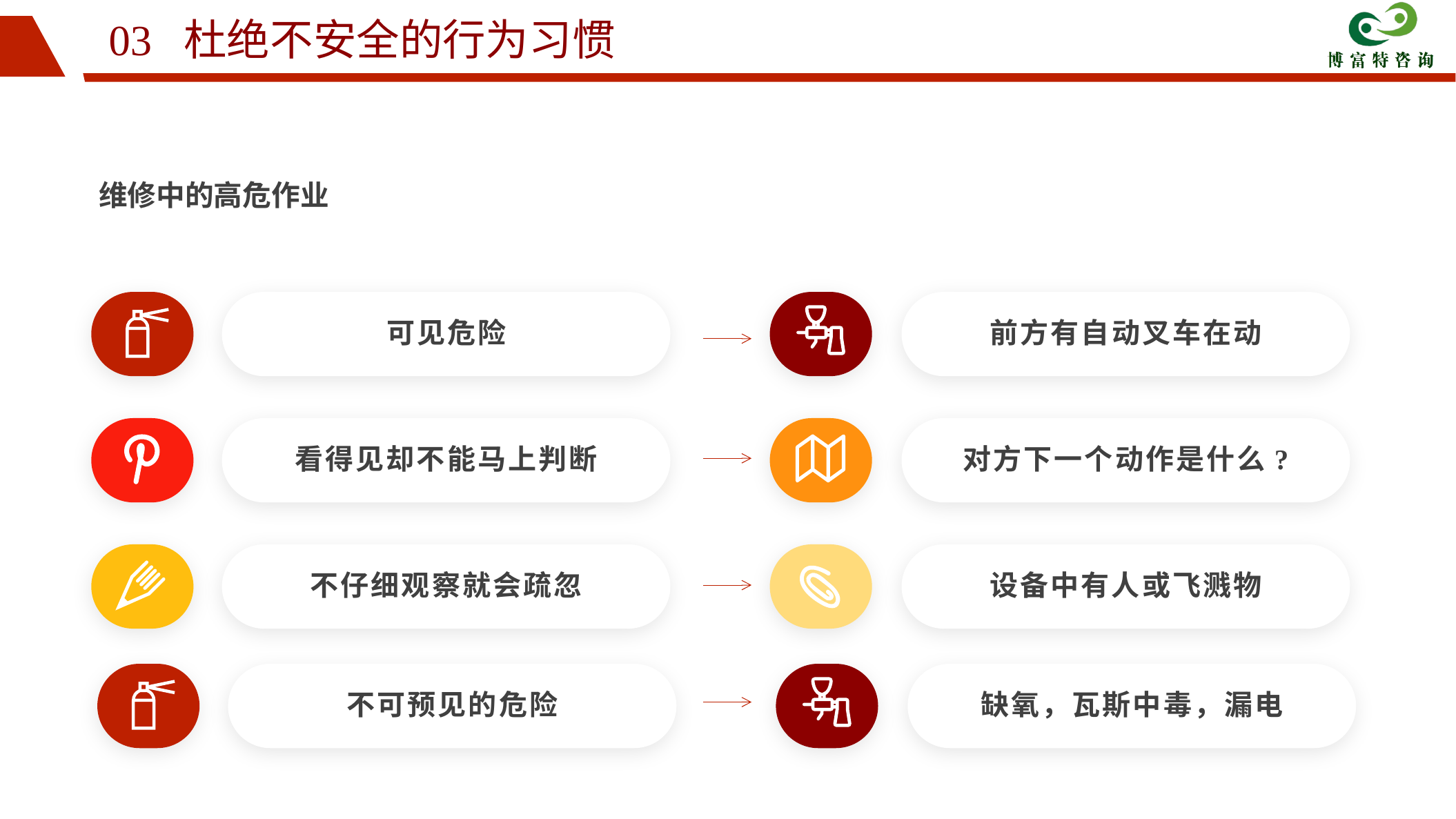

03  杜绝不安全的行为习惯

维修中的高危作业

可见危险
前方有自动叉车在动

看得见却不能马上判断
对方下一个动作是什么?

不仔细观察就会疏忽
设备中有人或飞溅物

不可预见的危险
缺氧，瓦斯中毒，漏电